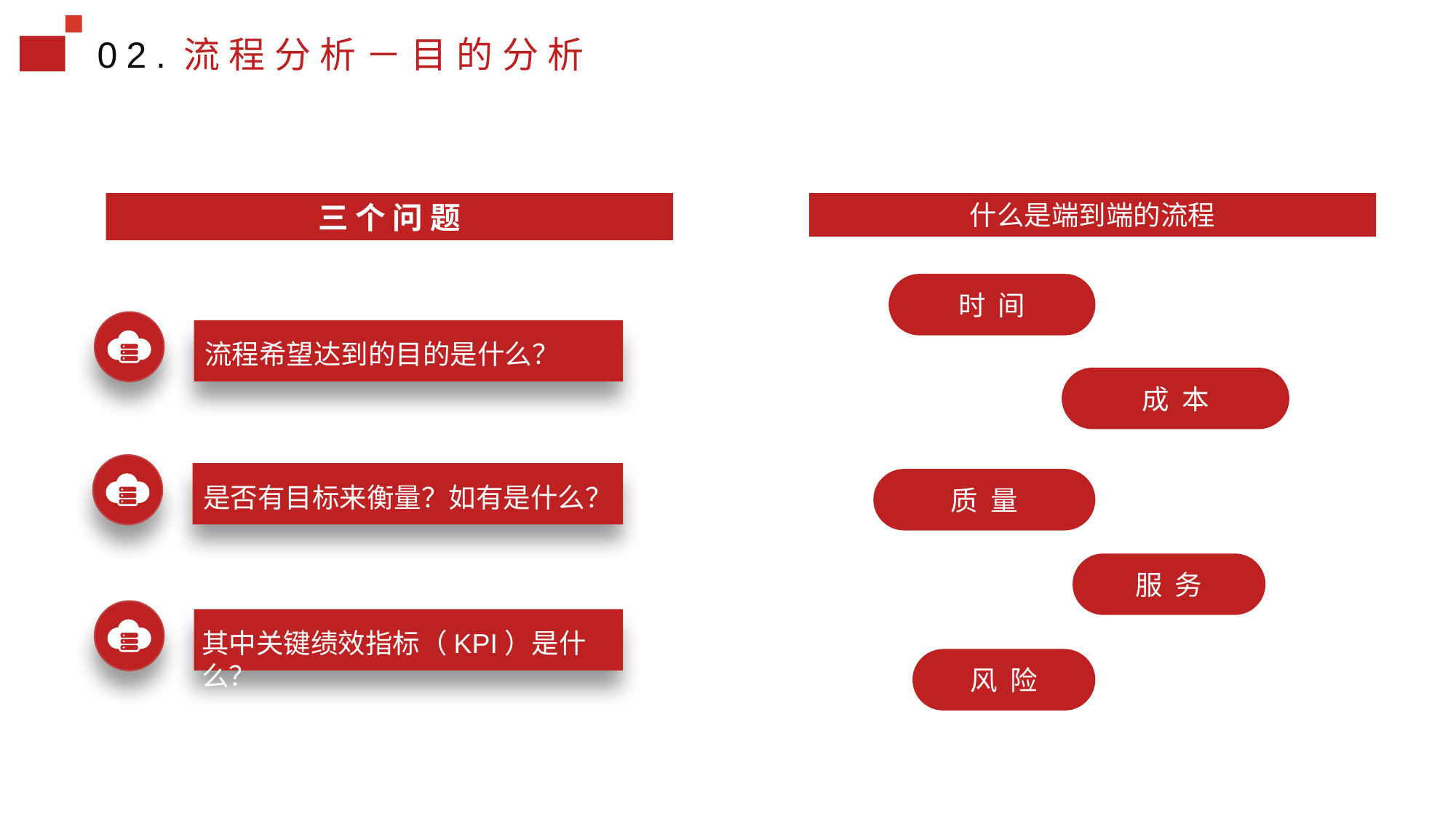

02.流程分析－目的分析
三 个 问 题
什么是端到端的流程
时  间

流程希望达到的目的是什么？
成  本

是否有目标来衡量？如有是什么？
质  量
服  务

其中关键绩效指标（KPI）是什么？
风  险